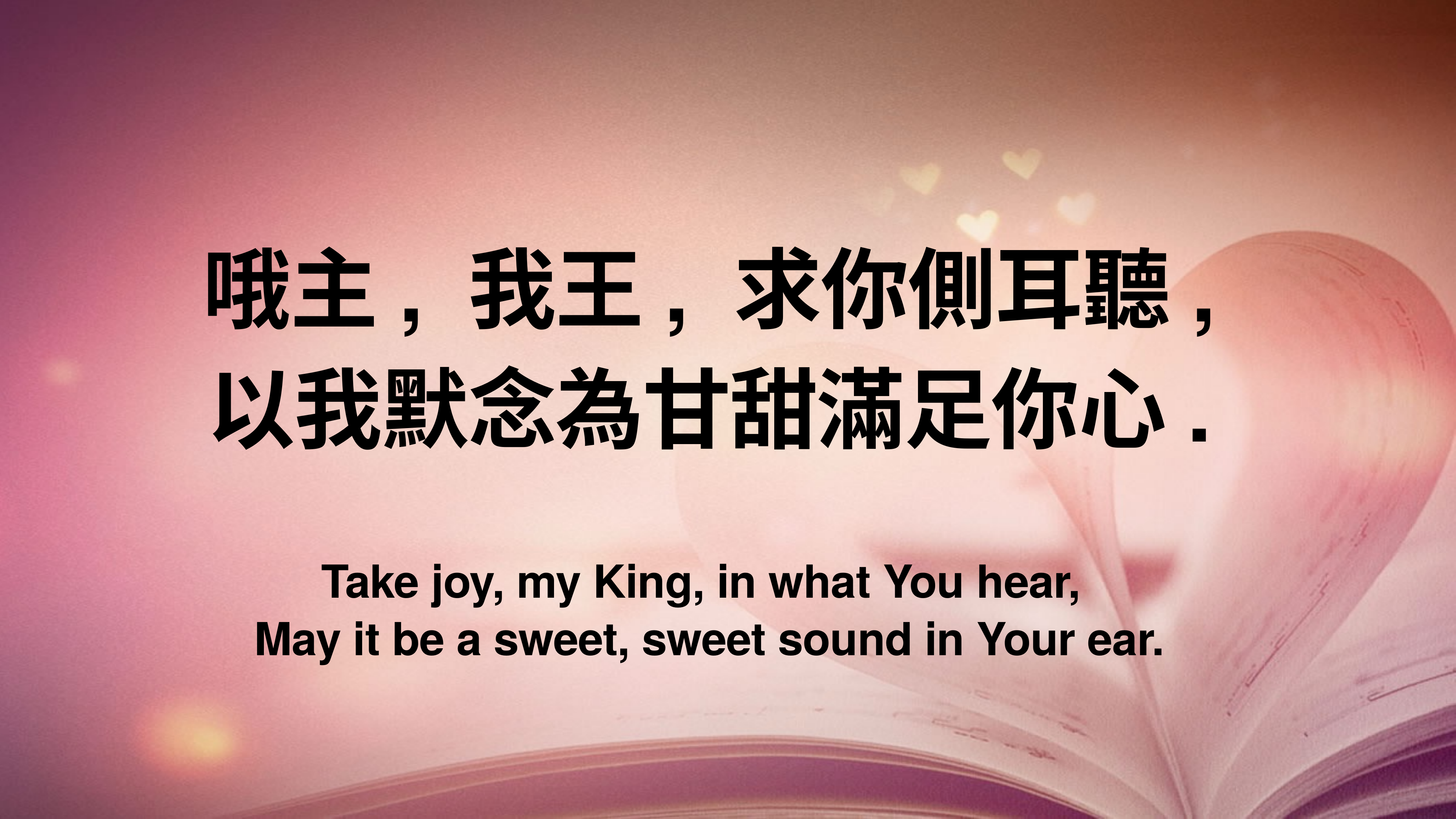

哦主, 我王, 求你側耳聽,
以我默念為甘甜滿足你心.

Take joy, my King, in what You hear,
May it be a sweet, sweet sound in Your ear.